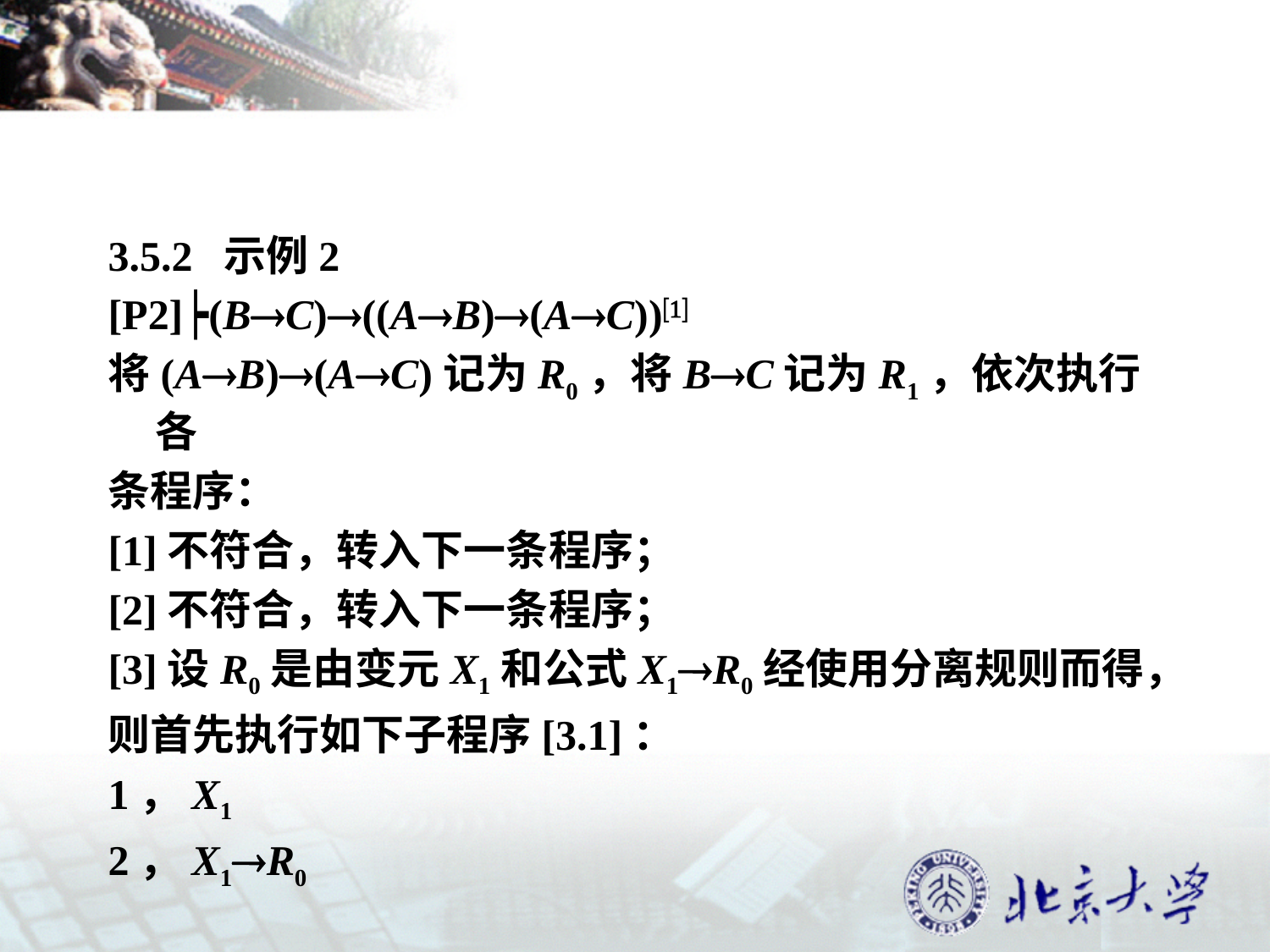

#
3.5.2  示例2
[P2]┝(B→C)→((A→B)→(A→C))[1]
将(A→B)→(A→C)记为R0，将B→C记为R1，依次执行各
条程序：
[1]不符合，转入下一条程序；
[2]不符合，转入下一条程序；
[3]设R0是由变元X1和公式X1→R0经使用分离规则而得，
则首先执行如下子程序[3.1]：
1，X1
2，X1→R0